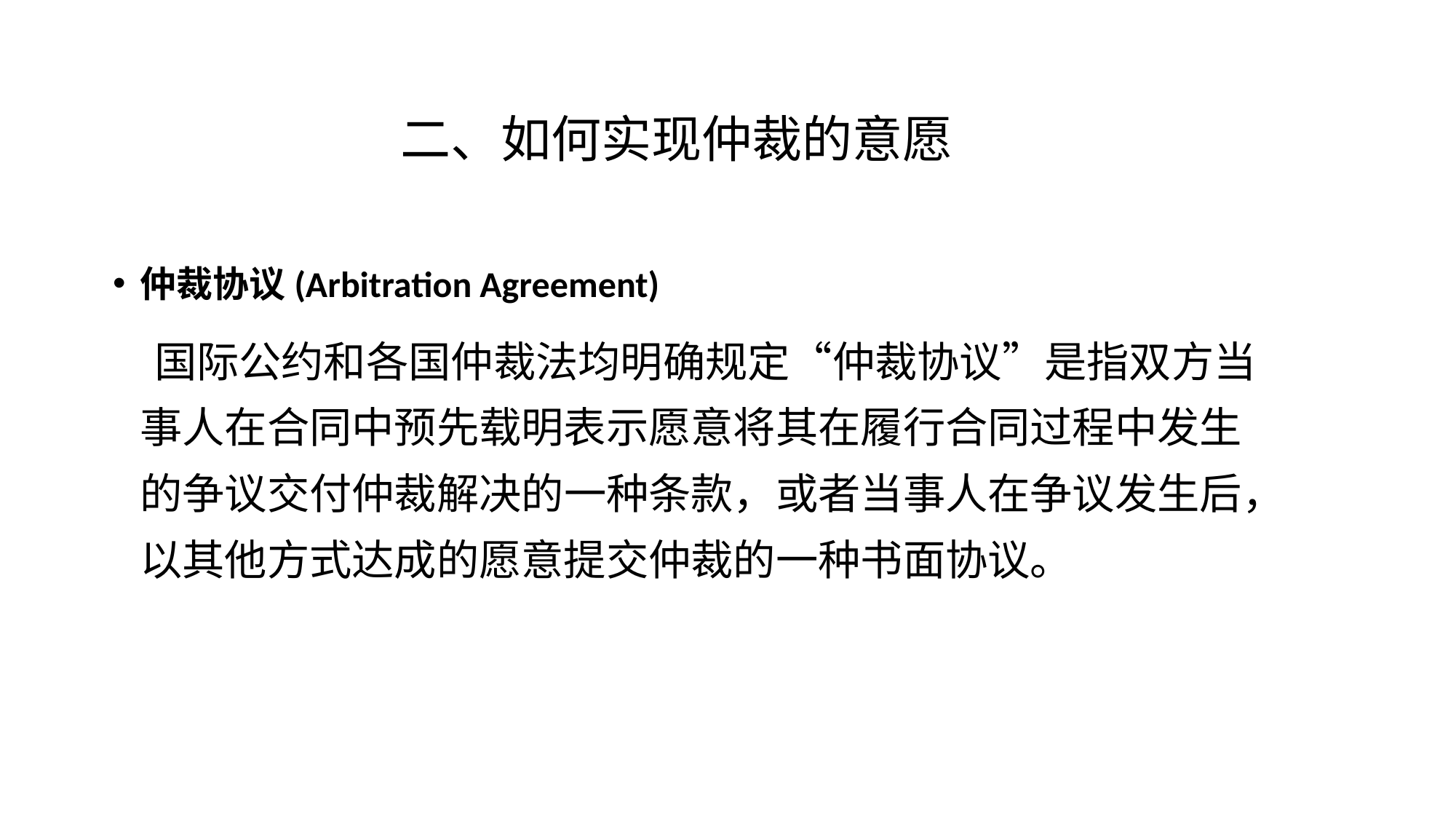

# 二、如何实现仲裁的意愿
仲裁协议(Arbitration Agreement)
    国际公约和各国仲裁法均明确规定“仲裁协议”是指双方当事人在合同中预先载明表示愿意将其在履行合同过程中发生的争议交付仲裁解决的一种条款，或者当事人在争议发生后，以其他方式达成的愿意提交仲裁的一种书面协议。